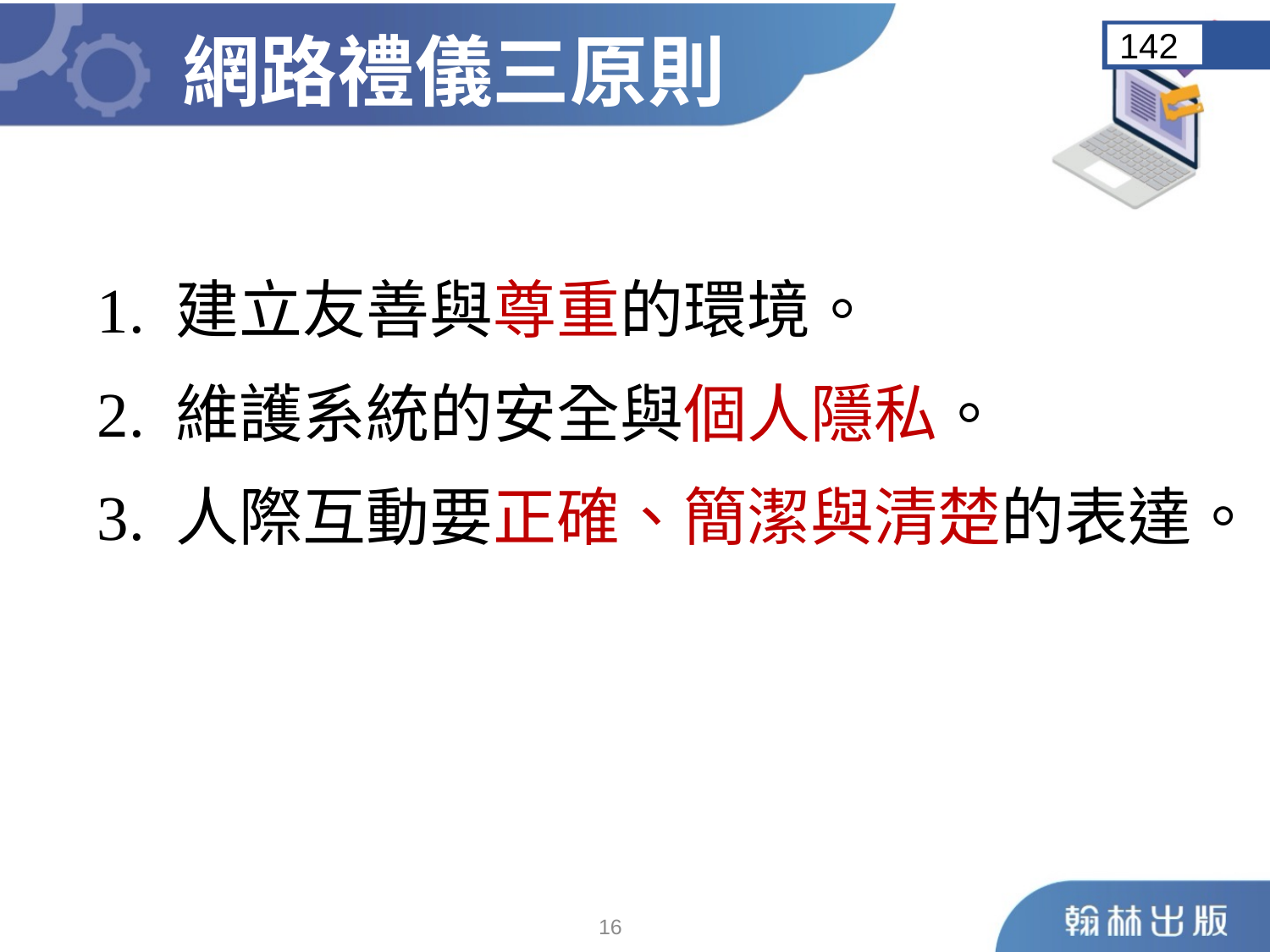

網路禮儀三原則
142
1. 建立友善與尊重的環境。
2. 維護系統的安全與個人隱私。
3. 人際互動要正確、簡潔與清楚的表達。

16